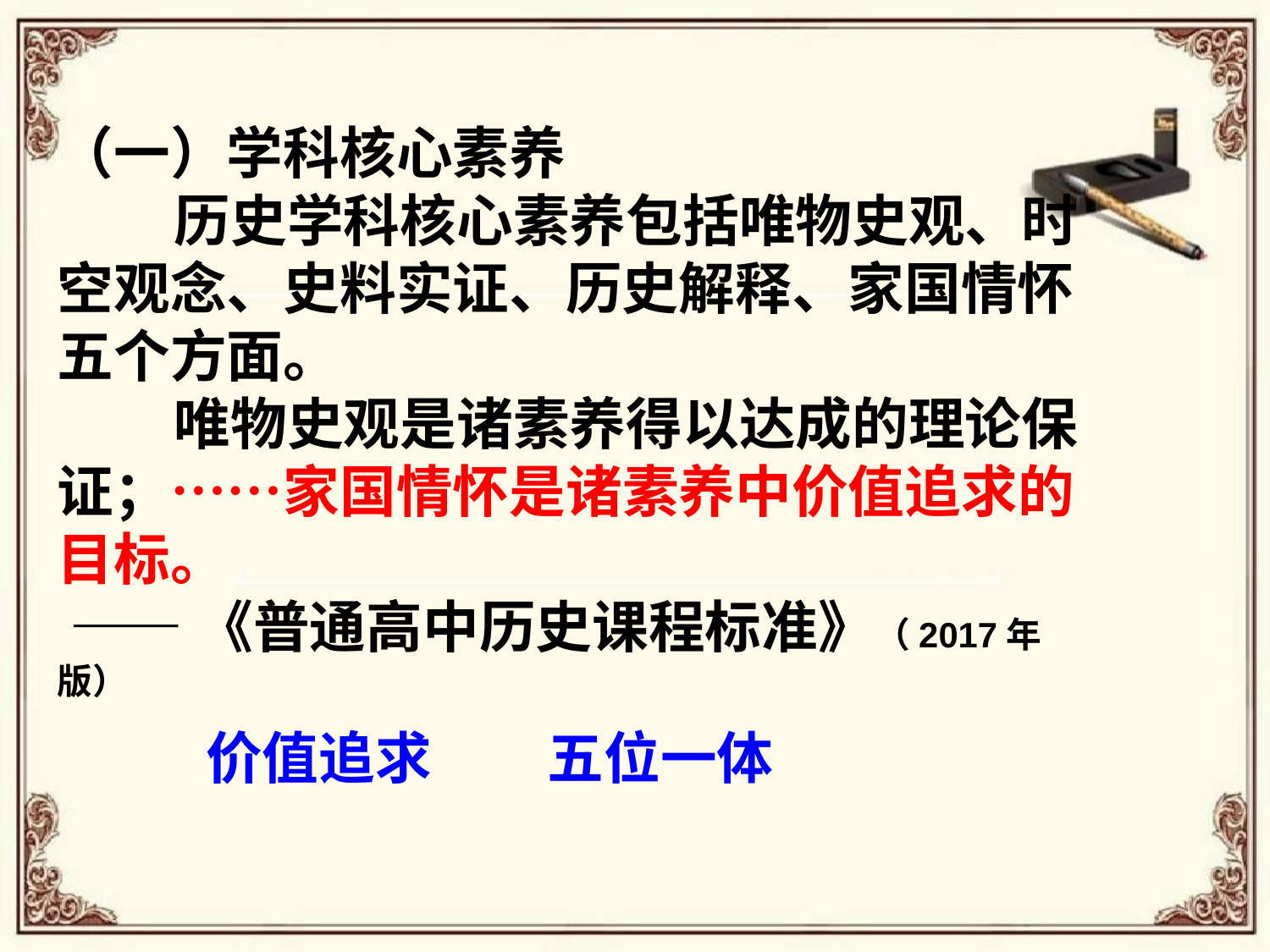

（一）学科核心素养
        历史学科核心素养包括唯物史观、时空观念、史料实证、历史解释、家国情怀五个方面。
        唯物史观是诸素养得以达成的理论保证；……家国情怀是诸素养中价值追求的目标。
 ——《普通高中历史课程标准》（2017年版）
价值追求
五位一体